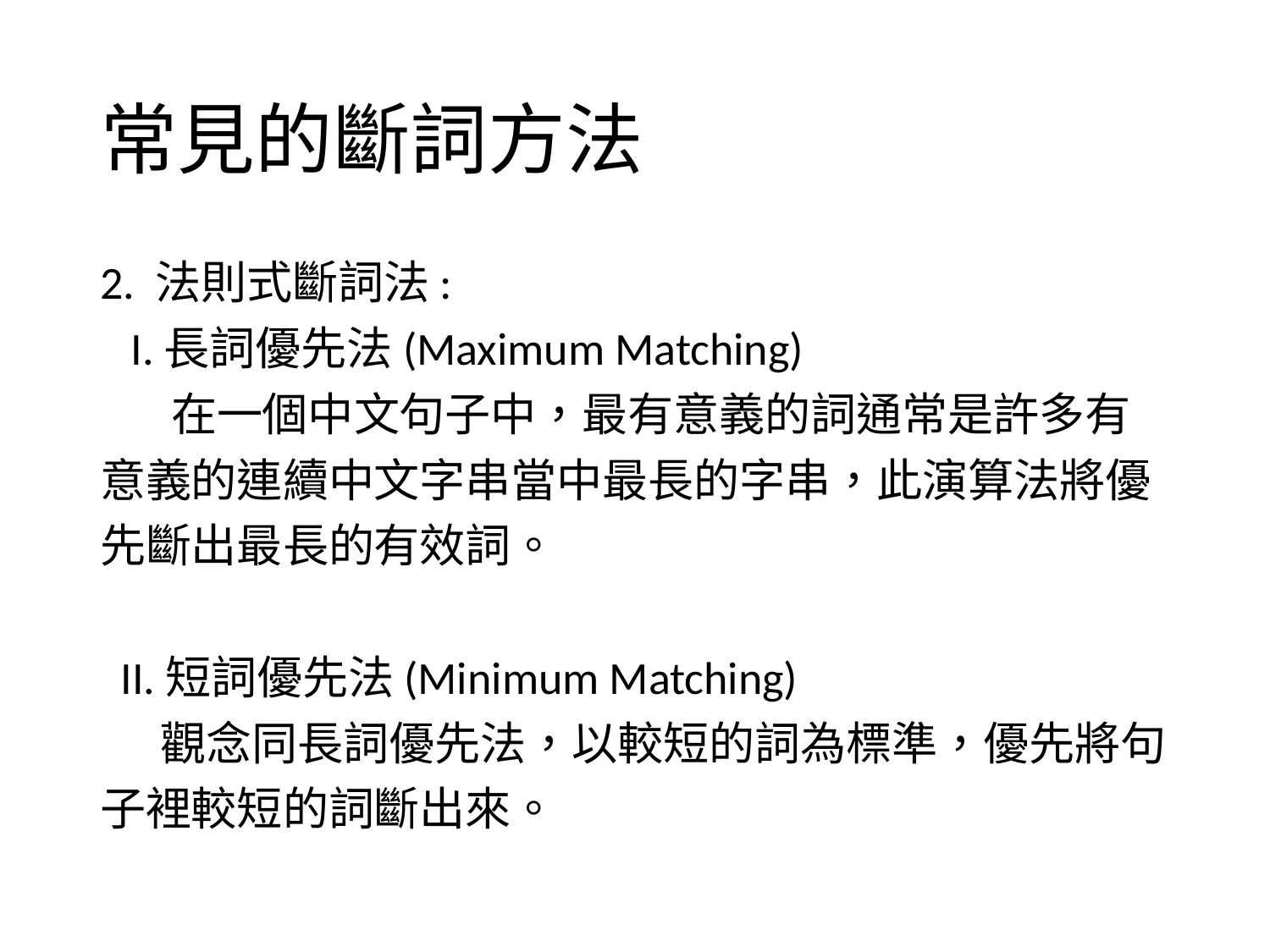

# 常見的斷詞方法
2. 法則式斷詞法:
   I.長詞優先法(Maximum Matching)
      在一個中文句子中，最有意義的詞通常是許多有
意義的連續中文字串當中最長的字串，此演算法將優
先斷出最長的有效詞。

  II.短詞優先法(Minimum Matching)
     觀念同長詞優先法，以較短的詞為標準，優先將句
子裡較短的詞斷出來。